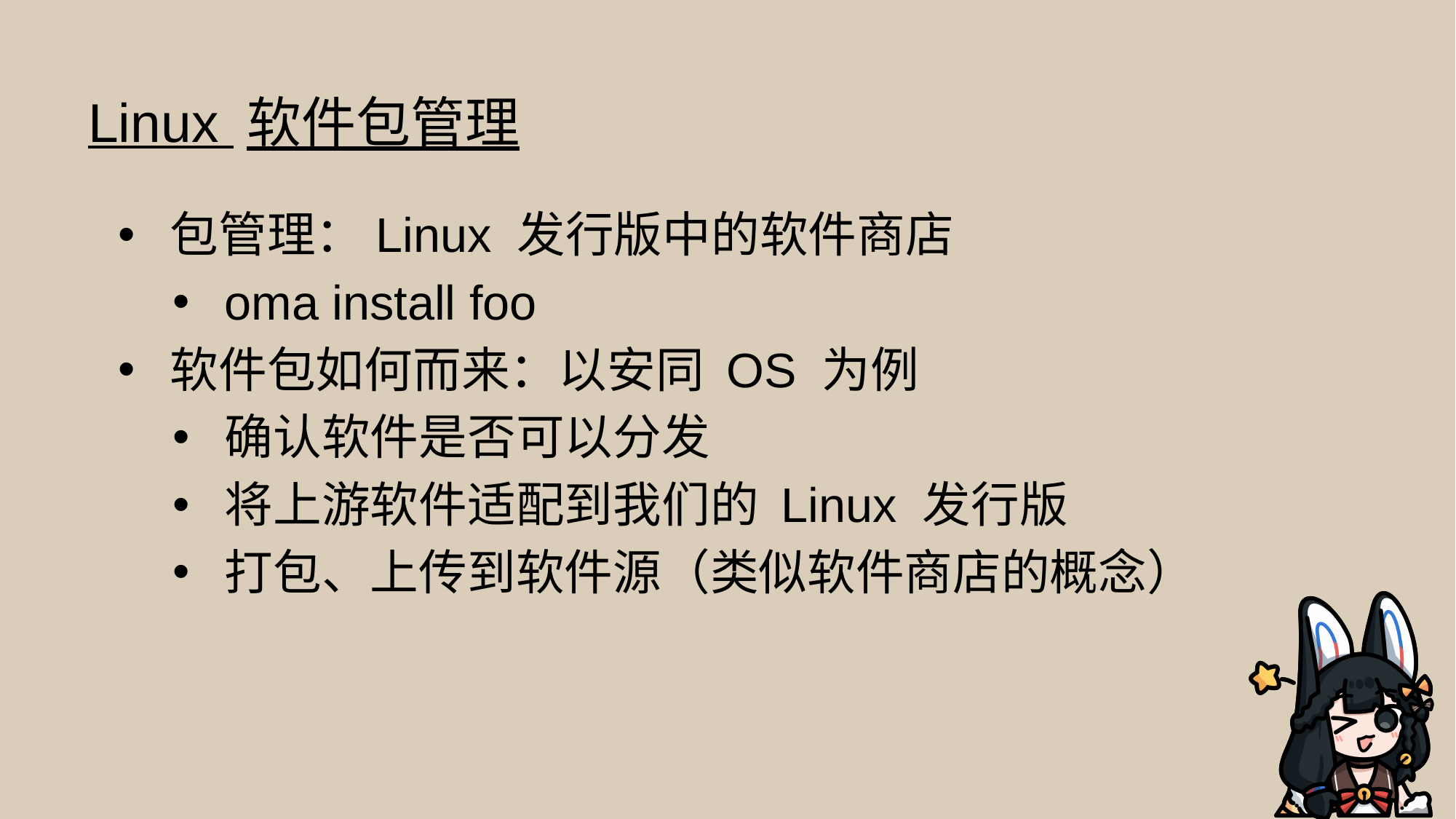

# Linux 软件包管理
包管理：Linux 发行版中的软件商店
oma install foo
软件包如何而来：以安同 OS 为例
确认软件是否可以分发
将上游软件适配到我们的 Linux 发行版
打包、上传到软件源（类似软件商店的概念）